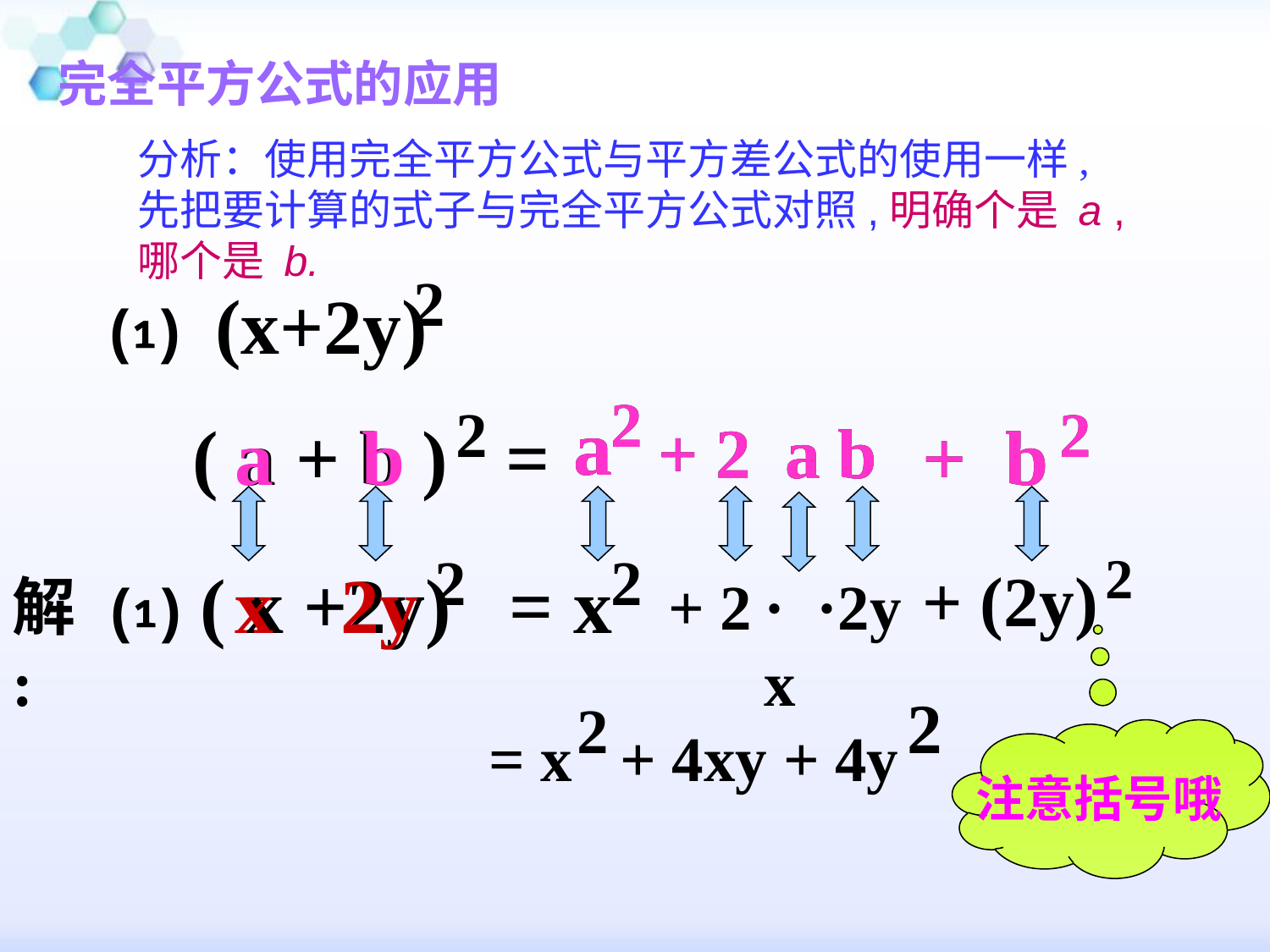

完全平方公式的应用

分析：使用完全平方公式与平方差公式的使用一样,先把要计算的式子与完全平方公式对照,明确个是 a , 哪个是 b.
                  2
⑴  (x+2y)
  2
a
                 2
  ( a + b )   =
        2
+  b
+ 2
a
b
  2
a

        2
+  b

a

x
b

2y
+ 2

a

b

                   2
⑴ ( x +2y)   =
  2
x
            2
+ (2y)
解:
+ 2
·x
·2y
    2                 2
= x   + 4xy + 4y

注意括号哦